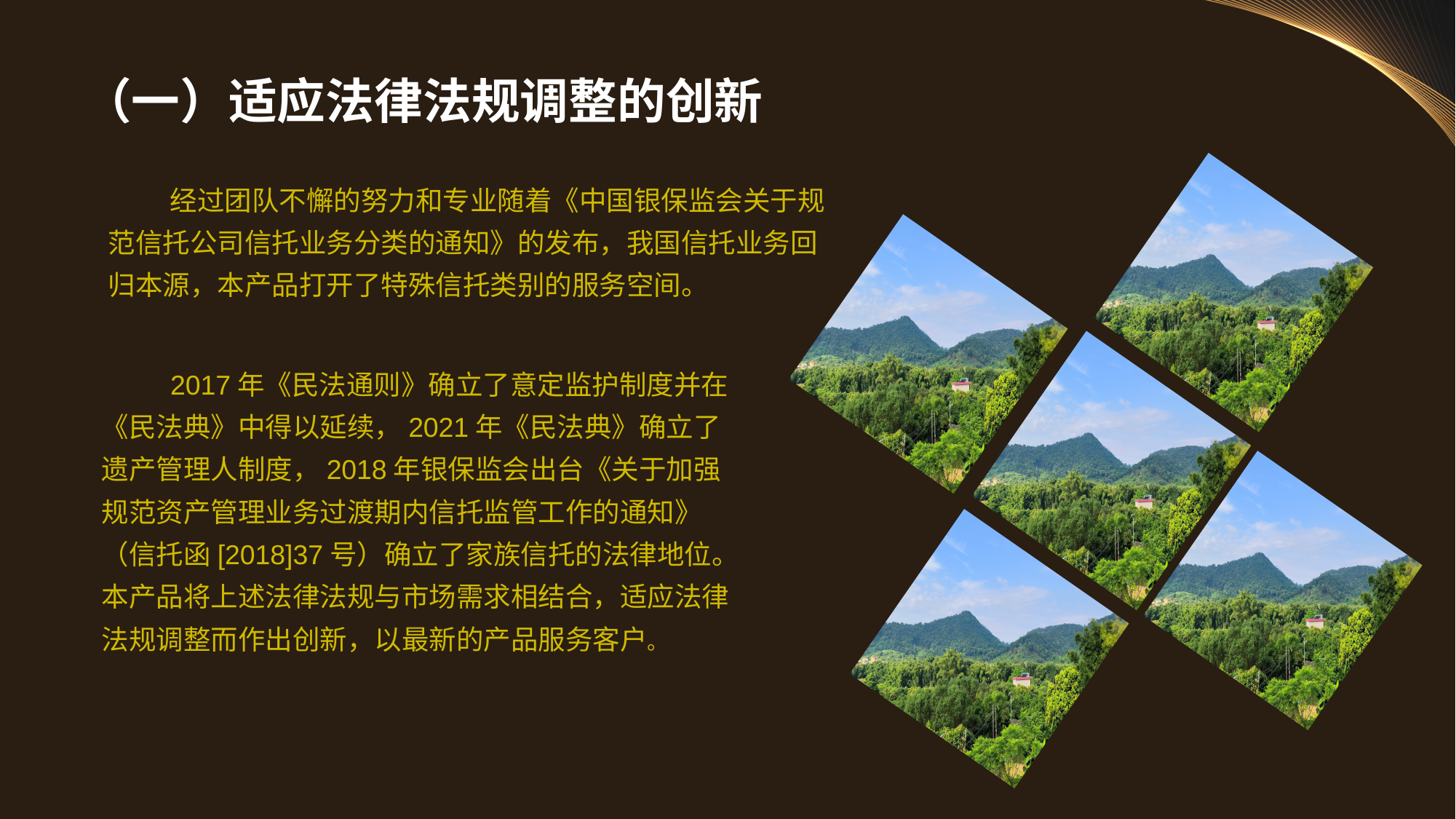

# （一）适应法律法规调整的创新

         经过团队不懈的努力和专业随着《中国银保监会关于规范信托公司信托业务分类的通知》的发布，我国信托业务回归本源，本产品打开了特殊信托类别的服务空间。

         2017年《民法通则》确立了意定监护制度并在《民法典》中得以延续，2021年《民法典》确立了遗产管理人制度，2018年银保监会出台《关于加强规范资产管理业务过渡期内信托监管工作的通知》（信托函[2018]37号）确立了家族信托的法律地位。本产品将上述法律法规与市场需求相结合，适应法律法规调整而作出创新，以最新的产品服务客户。